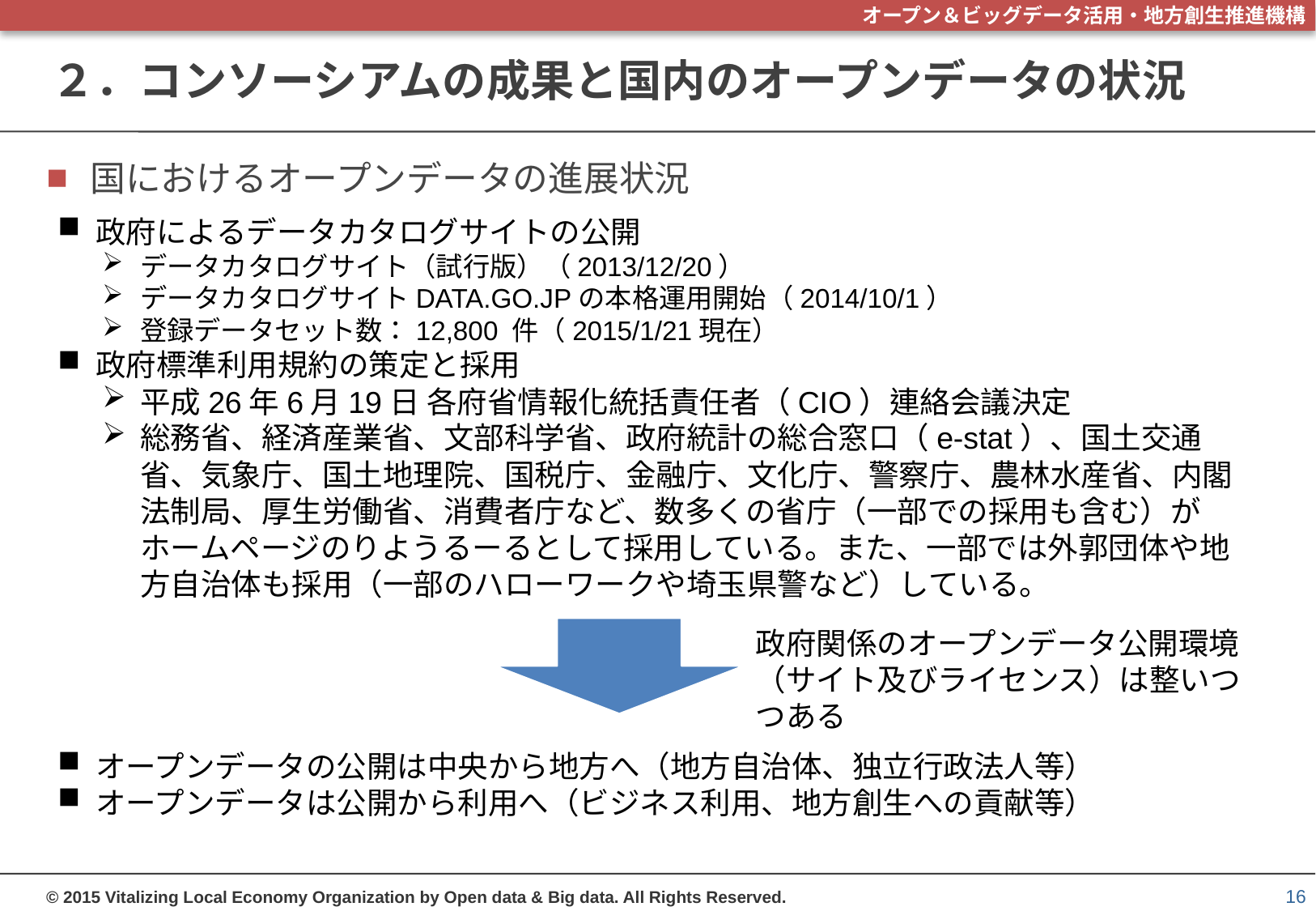

# ２．コンソーシアムの成果と国内のオープンデータの状況
国におけるオープンデータの進展状況
政府によるデータカタログサイトの公開
データカタログサイト（試行版）（2013/12/20）
データカタログサイトDATA.GO.JPの本格運用開始（2014/10/1）
登録データセット数：12,800 件（2015/1/21現在）
政府標準利用規約の策定と採用
平成26年6月19日 各府省情報化統括責任者（CIO）連絡会議決定
総務省、経済産業省、文部科学省、政府統計の総合窓口（e-stat）、国土交通省、気象庁、国土地理院、国税庁、金融庁、文化庁、警察庁、農林水産省、内閣法制局、厚生労働省、消費者庁など、数多くの省庁（一部での採用も含む）がホームページのりようるーるとして採用している。また、一部では外郭団体や地方自治体も採用（一部のハローワークや埼玉県警など）している。

オープンデータの公開は中央から地方へ（地方自治体、独立行政法人等）
オープンデータは公開から利用へ（ビジネス利用、地方創生への貢献等）

政府関係のオープンデータ公開環境
（サイト及びライセンス）は整いつつある
16